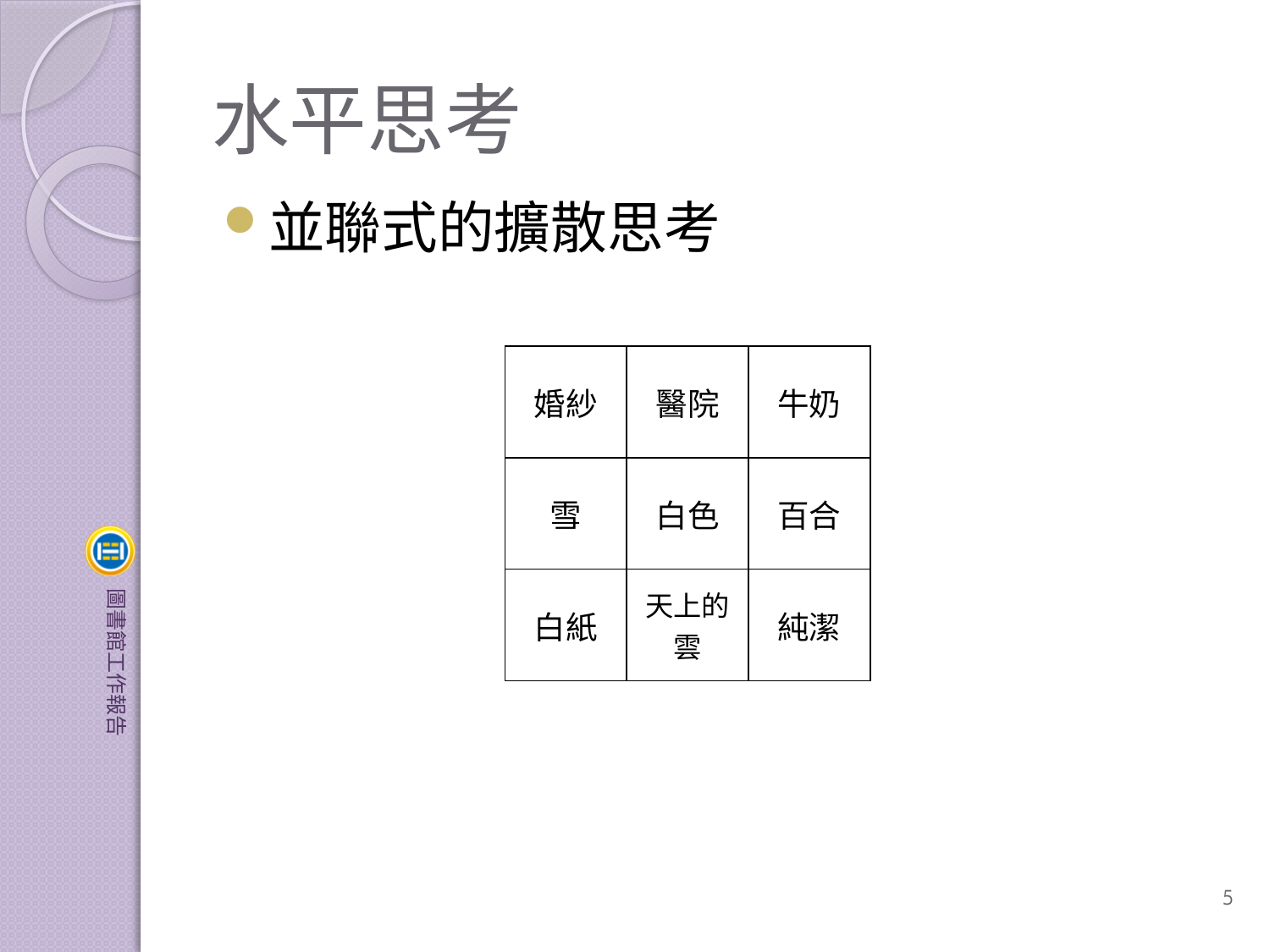

# 水平思考
並聯式的擴散思考
| 婚紗 | 醫院 | 牛奶 |
| --- | --- | --- |
| 雪 | 白色 | 百合 |
| 白紙 | 天上的雲 | 純潔 |
5